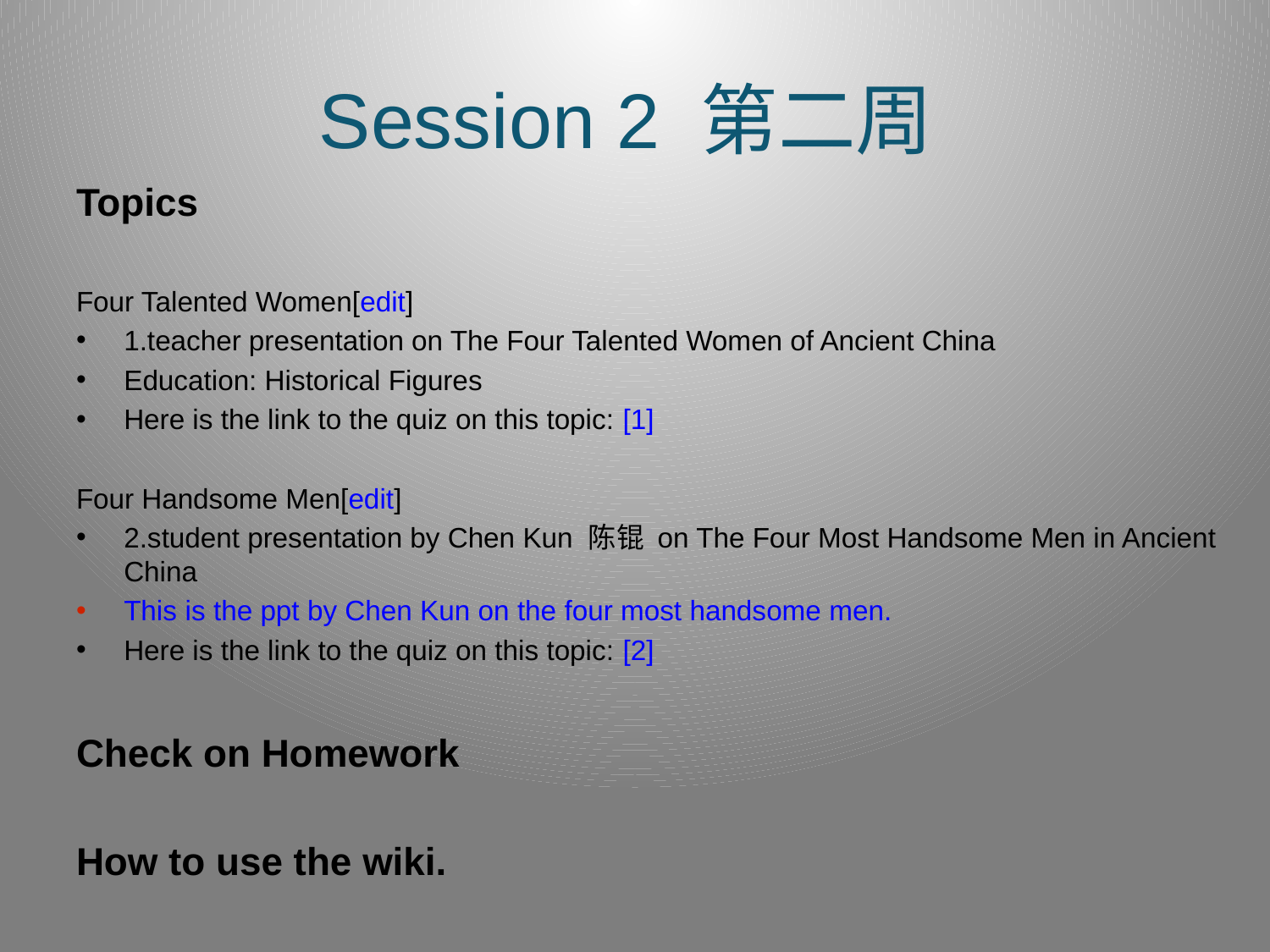

# Session 2 第二周
Topics

Four Talented Women[edit]
1.teacher presentation on The Four Talented Women of Ancient China
Education: Historical Figures
Here is the link to the quiz on this topic: [1]

Four Handsome Men[edit]
2.student presentation by Chen Kun 陈锟 on The Four Most Handsome Men in Ancient China
This is the ppt by Chen Kun on the four most handsome men.
Here is the link to the quiz on this topic: [2]

Check on Homework

How to use the wiki.